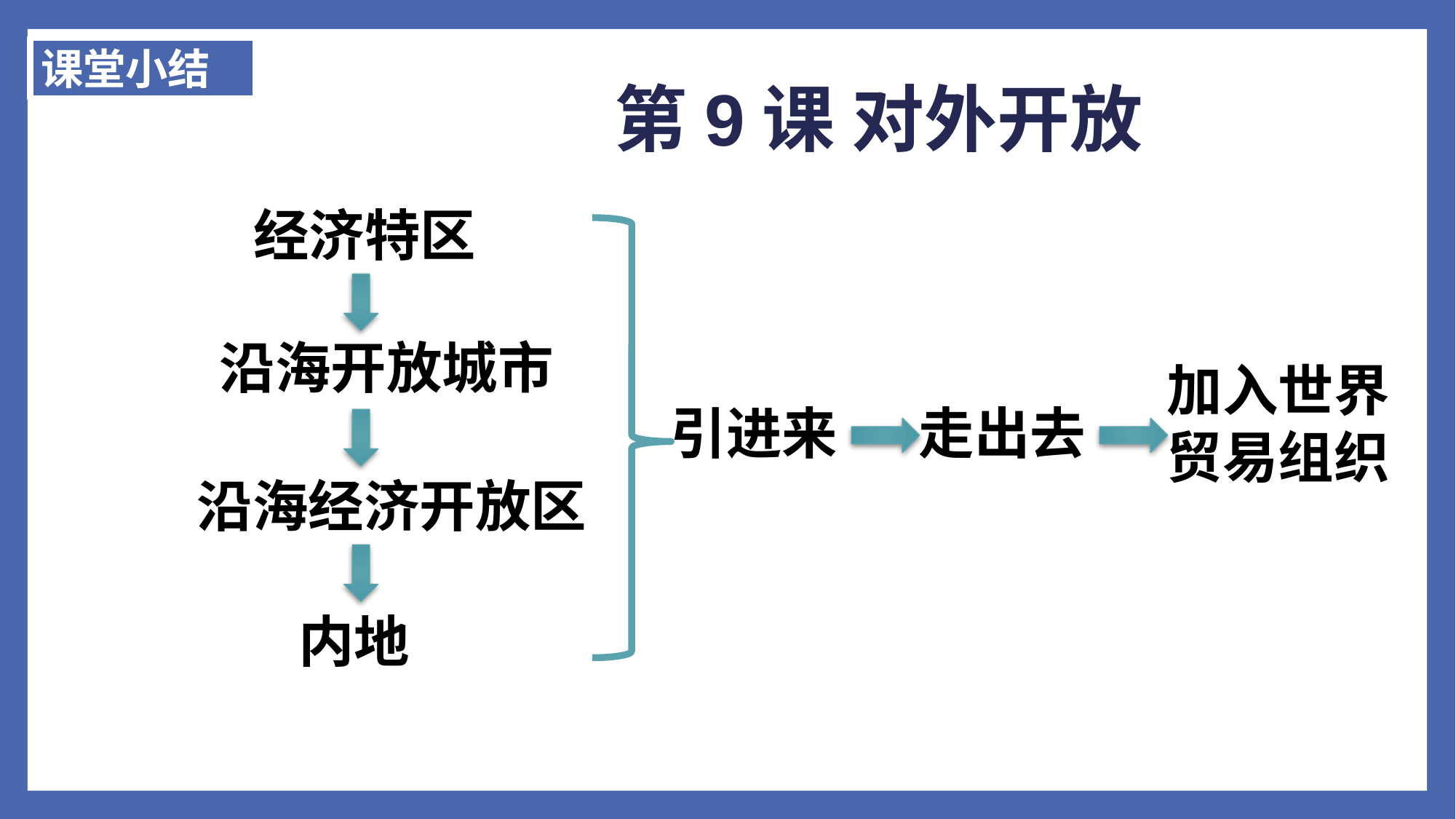

课堂小结
第9课 对外开放
经济特区

沿海开放城市
加入世界贸易组织
引进来
走出去

沿海经济开放区

内地